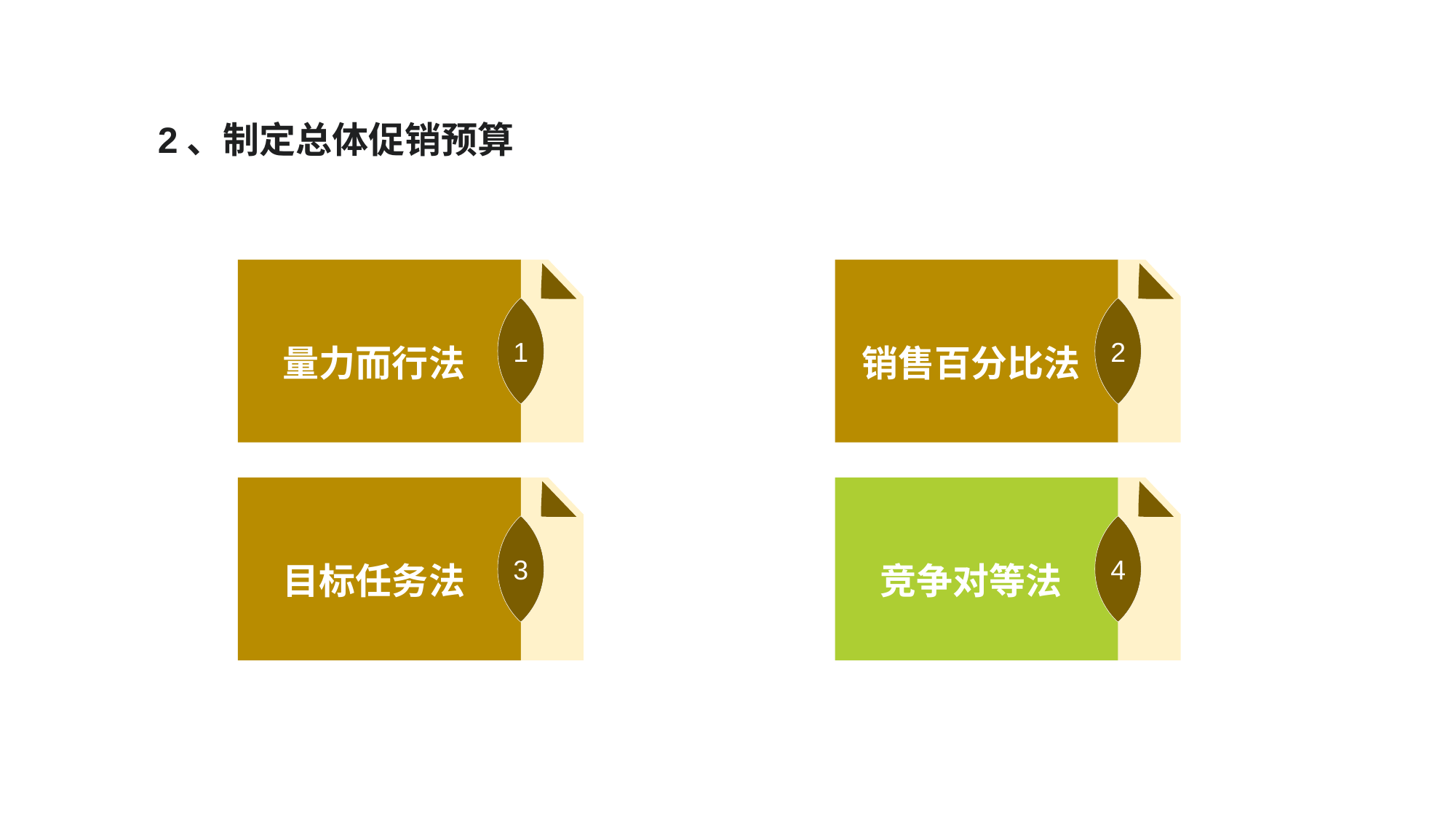

2、制定总体促销预算
量力而行法

1
销售百分比法

2
目标任务法

3
竞争对等法

4